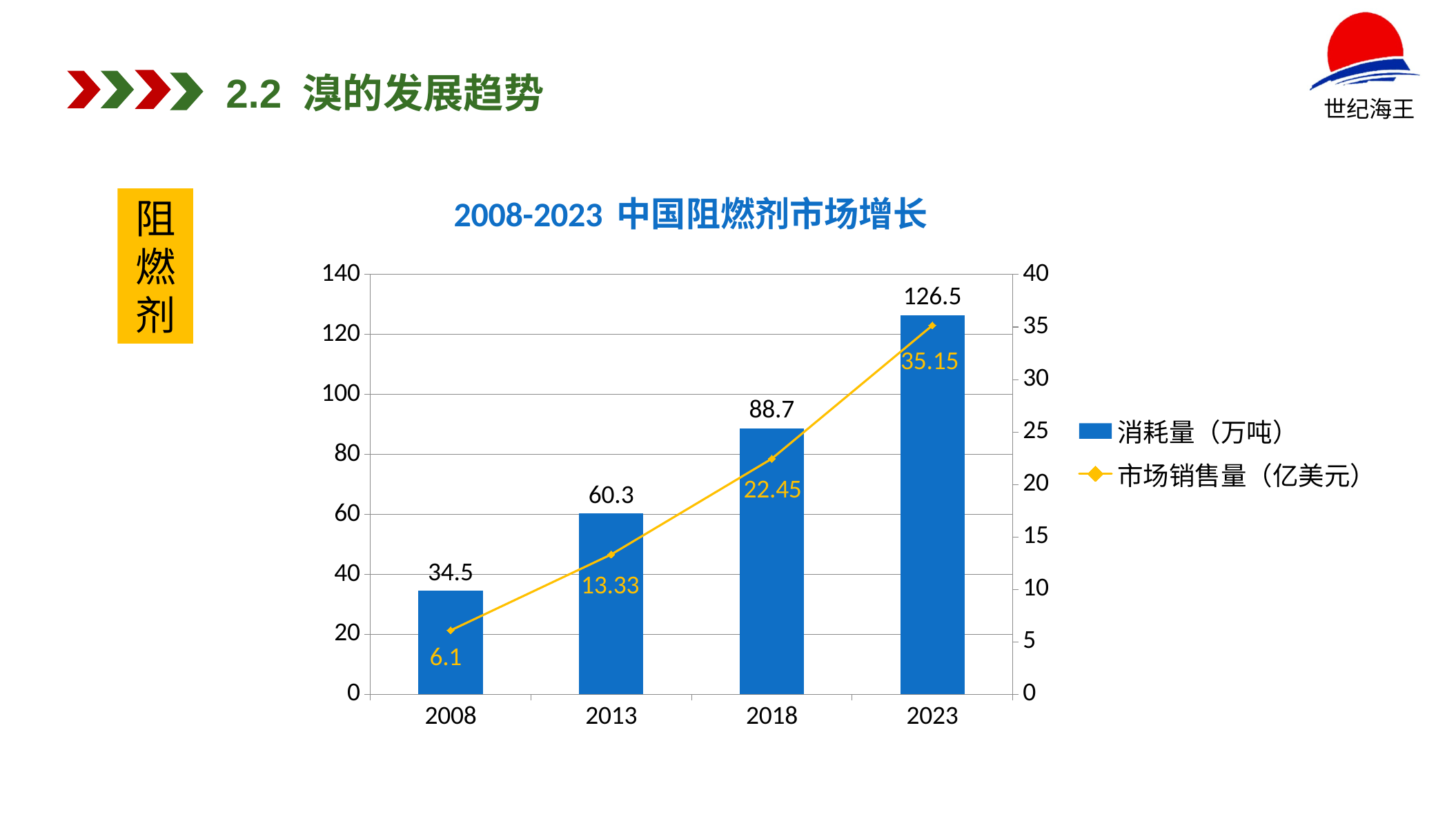

2.2 溴的发展趋势

### Chart: 2008-2023 中国阻燃剂市场增长

| Category | 消耗量（万吨） | 市场销售量（亿美元） |
|---|---|---|
| 2008 | 34.5 | 6.1 |
| 2013 | 60.3 | 13.33 |
| 2018 | 88.7 | 22.45 |
| 2023 | 126.5 | 35.15 |
阻
燃
剂